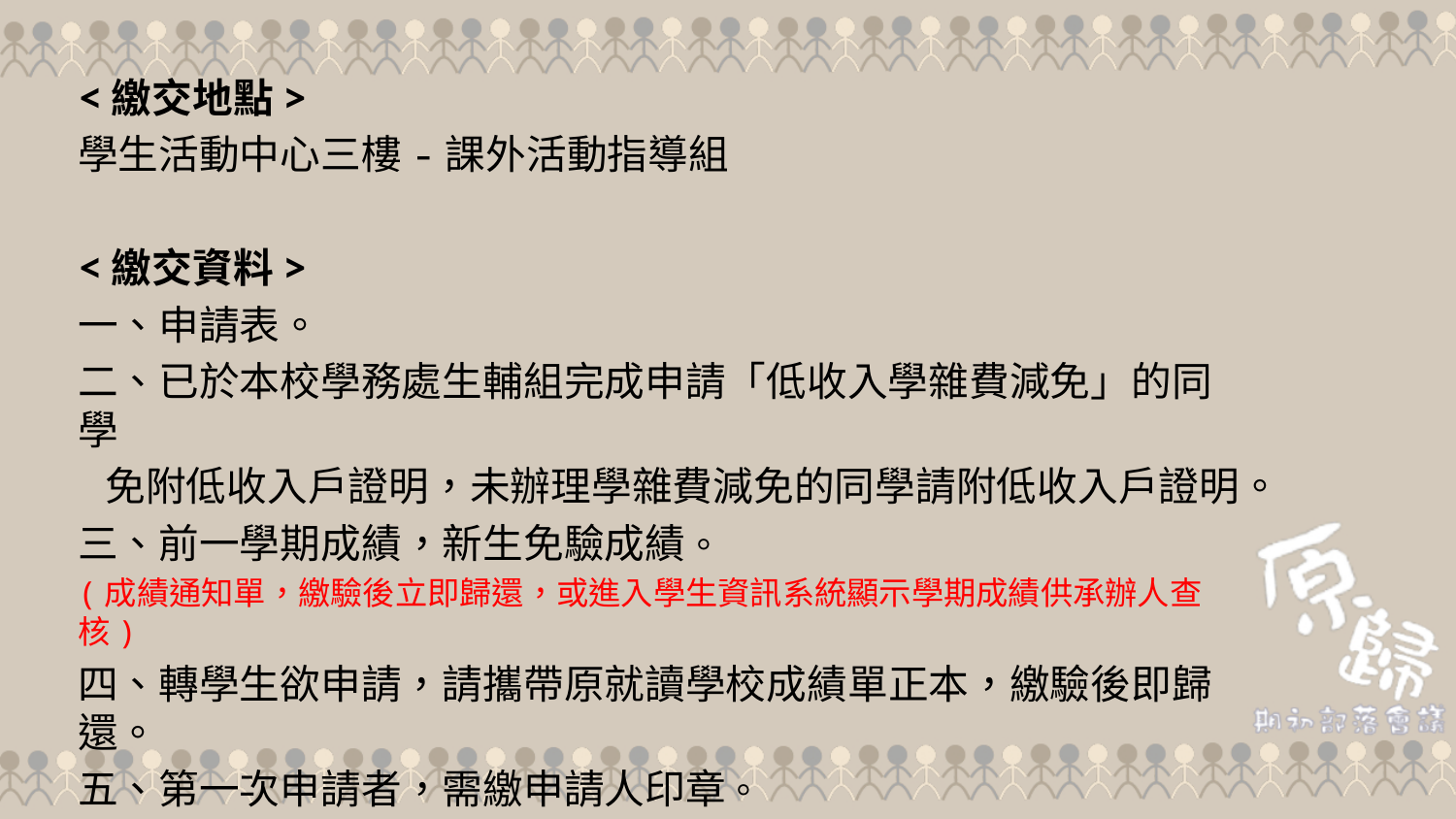

<繳交地點>
學生活動中心三樓-課外活動指導組

<繳交資料>
一、申請表。
二、已於本校學務處生輔組完成申請「低收入學雜費減免」的同學
  免附低收入戶證明，未辦理學雜費減免的同學請附低收入戶證明。
三、前一學期成績，新生免驗成績。
(成績通知單，繳驗後立即歸還，或進入學生資訊系統顯示學期成績供承辦人查核)
四、轉學生欲申請，請攜帶原就讀學校成績單正本，繳驗後即歸還。
五、第一次申請者，需繳申請人印章。
　(請勿繳交高級材質印章，以木質印章為佳，已領回印章者請再次繳交)
46